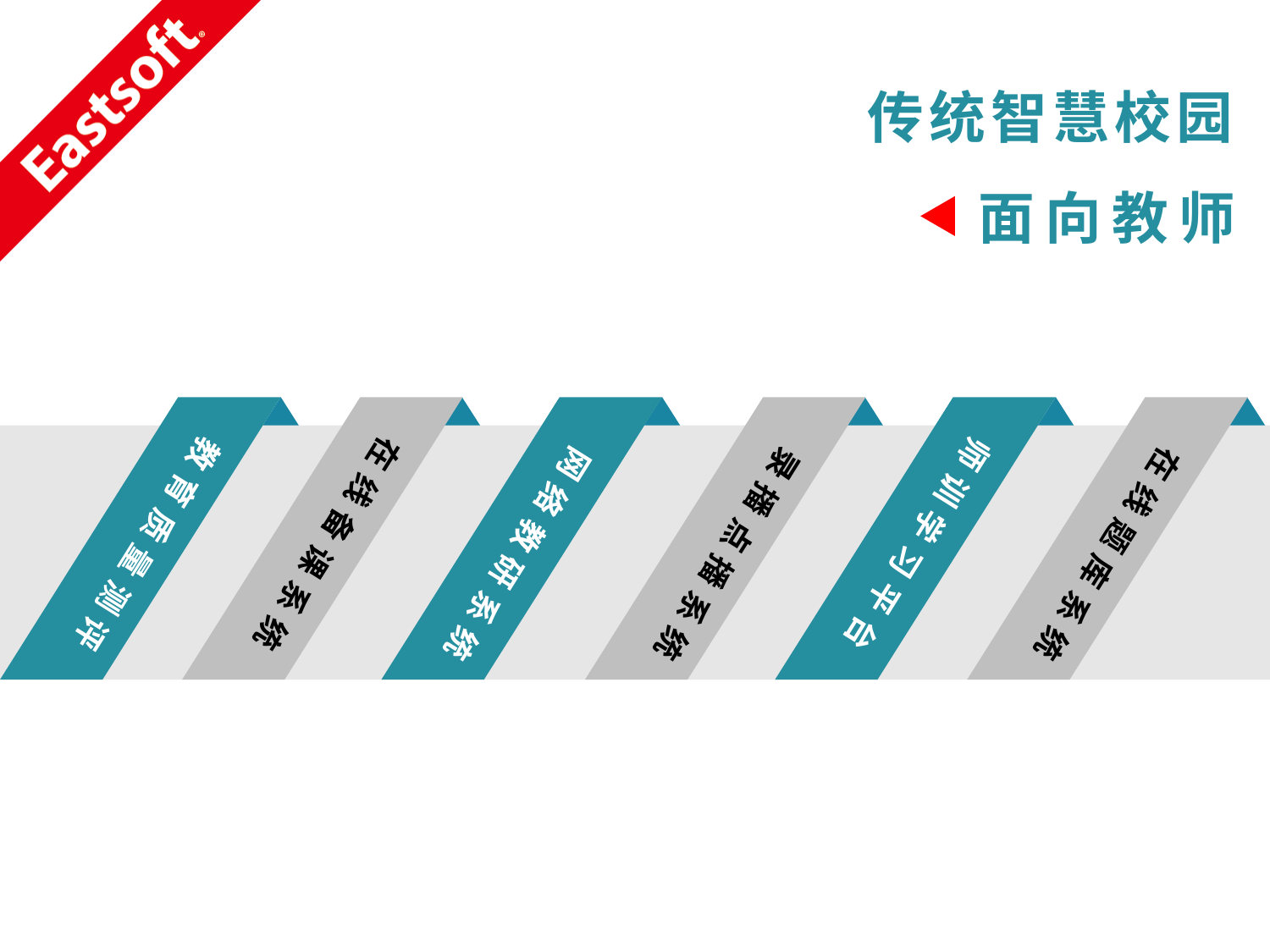

传统智慧校园
面向教师

在线备课系统
师训学习平台
教育质量测评

录播点播系统
网络教研系统
在线题库系统

管理系统